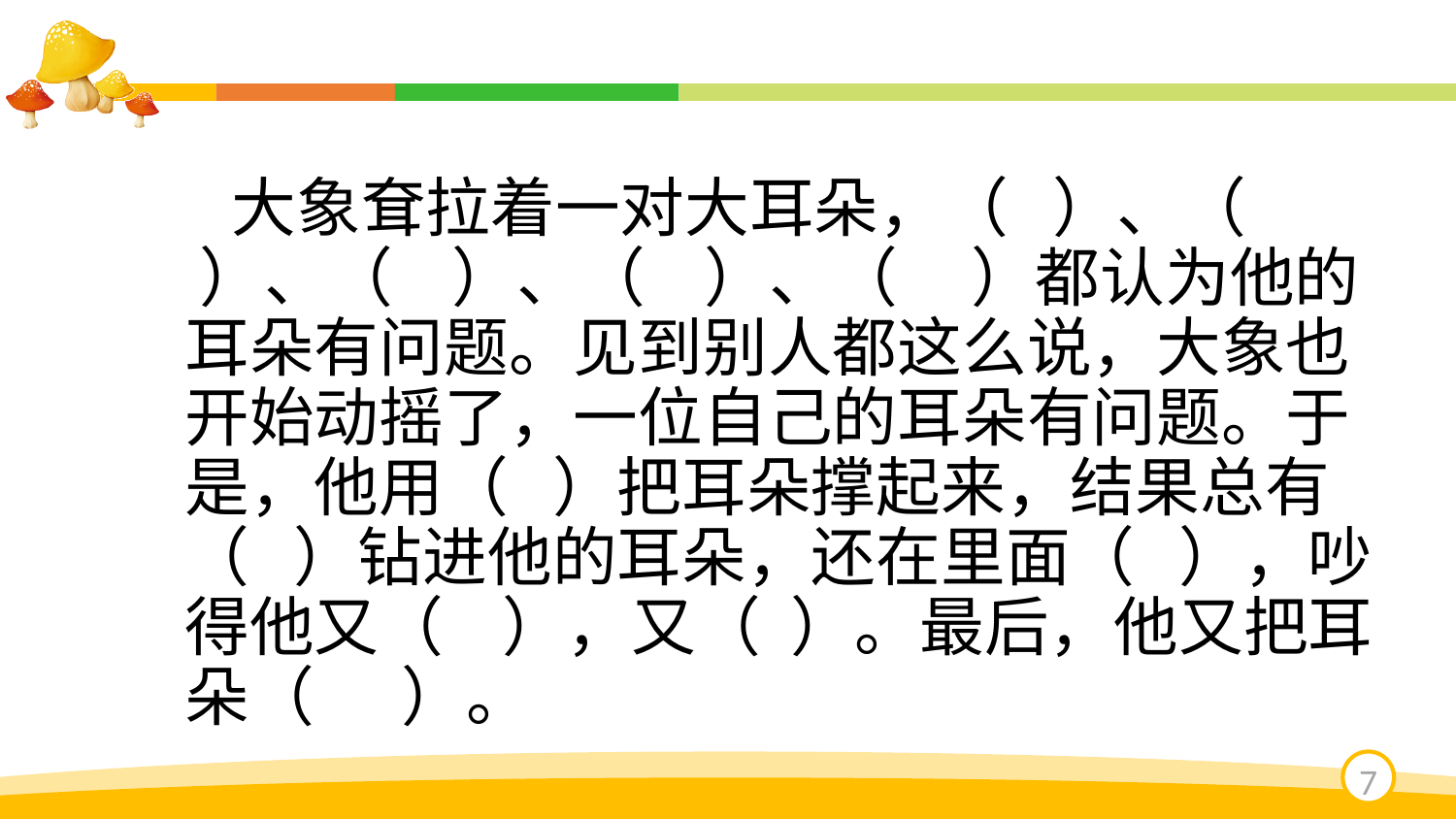

大象耷拉着一对大耳朵，（   ）、（   ）、（    ）、（    ）、（     ）都认为他的耳朵有问题。见到别人都这么说，大象也开始动摇了，一位自己的耳朵有问题。于是，他用（   ）把耳朵撑起来，结果总有（   ）钻进他的耳朵，还在里面（   ），吵得他又（    ），又（  ）。最后，他又把耳朵（      ）。